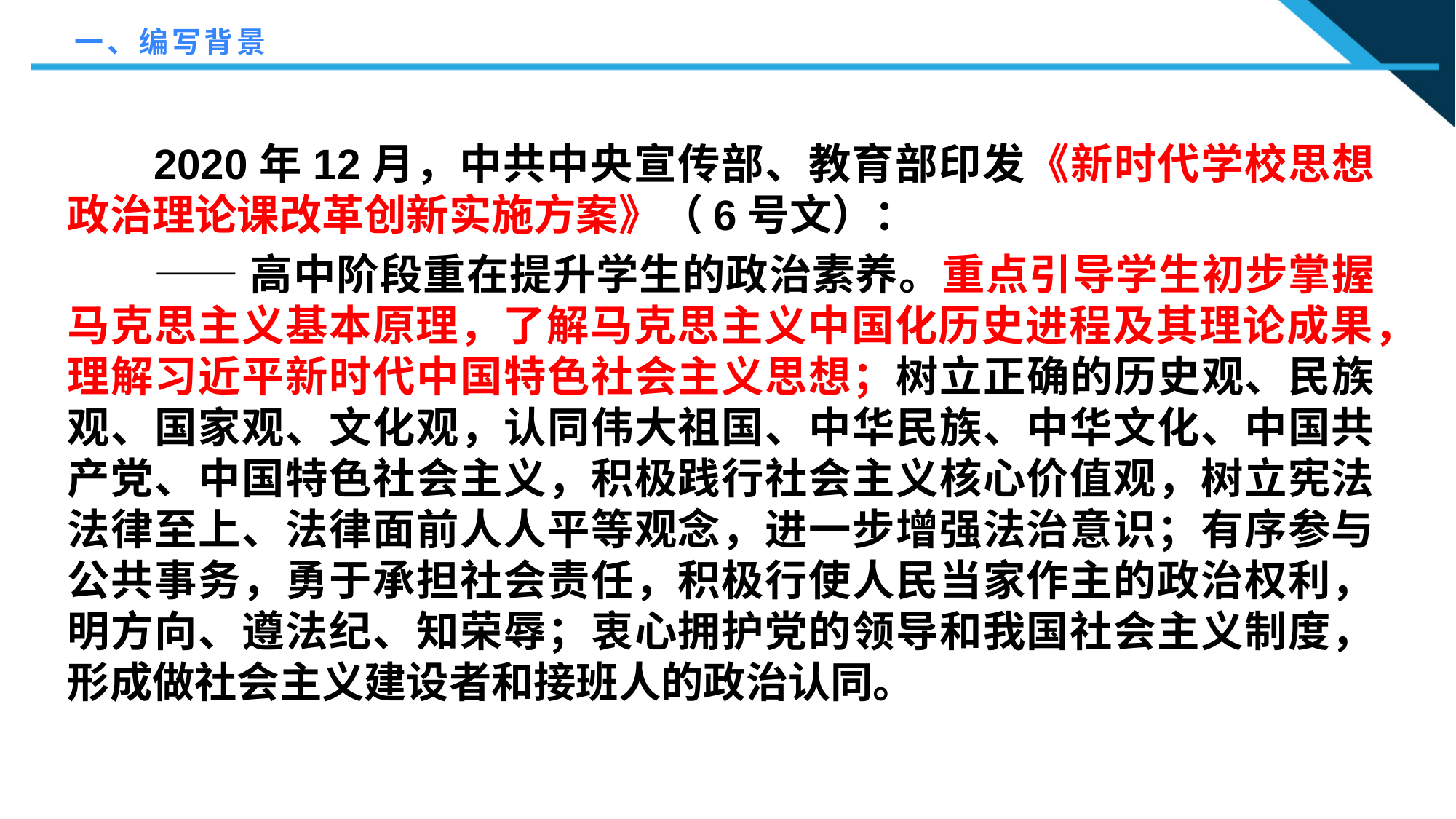

一、编写背景
2020年12月，中共中央宣传部、教育部印发《新时代学校思想政治理论课改革创新实施方案》（6号文）：
——高中阶段重在提升学生的政治素养。重点引导学生初步掌握马克思主义基本原理，了解马克思主义中国化历史进程及其理论成果，理解习近平新时代中国特色社会主义思想；树立正确的历史观、民族观、国家观、文化观，认同伟大祖国、中华民族、中华文化、中国共产党、中国特色社会主义，积极践行社会主义核心价值观，树立宪法法律至上、法律面前人人平等观念，进一步增强法治意识；有序参与公共事务，勇于承担社会责任，积极行使人民当家作主的政治权利，明方向、遵法纪、知荣辱；衷心拥护党的领导和我国社会主义制度，形成做社会主义建设者和接班人的政治认同。